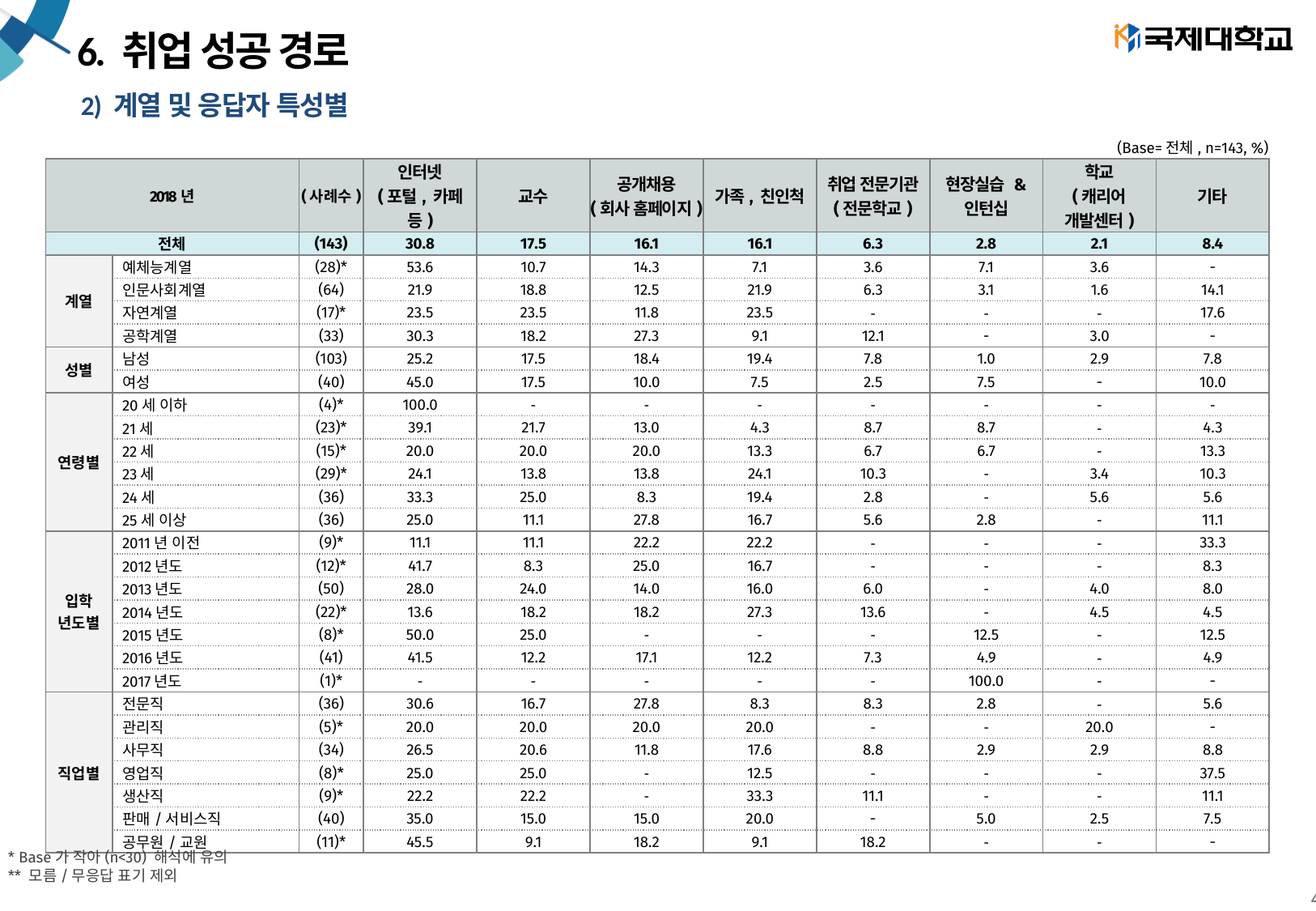

# 6. 취업 성공 경로
2) 계열 및 응답자 특성별
(Base=전체, n=143, %)
| 2018년 |  | (사례수) | 인터넷 (포털, 카페 등) | 교수 | 공개채용 (회사 홈페이지) | 가족, 친인척 | 취업 전문기관 (전문학교) | 현장실습 & 인턴십 | 학교 (캐리어 개발센터) | 기타 |
| --- | --- | --- | --- | --- | --- | --- | --- | --- | --- | --- |
| 전체 |  | (143) | 30.8 | 17.5 | 16.1 | 16.1 | 6.3 | 2.8 | 2.1 | 8.4 |
| 계열 | 예체능계열 | (28)\* | 53.6 | 10.7 | 14.3 | 7.1 | 3.6 | 7.1 | 3.6 | - |
|  | 인문사회계열 | (64) | 21.9 | 18.8 | 12.5 | 21.9 | 6.3 | 3.1 | 1.6 | 14.1 |
|  | 자연계열 | (17)\* | 23.5 | 23.5 | 11.8 | 23.5 | - | - | - | 17.6 |
|  | 공학계열 | (33) | 30.3 | 18.2 | 27.3 | 9.1 | 12.1 | - | 3.0 | - |
| 성별 | 남성 | (103) | 25.2 | 17.5 | 18.4 | 19.4 | 7.8 | 1.0 | 2.9 | 7.8 |
|  | 여성 | (40) | 45.0 | 17.5 | 10.0 | 7.5 | 2.5 | 7.5 | - | 10.0 |
| 연령별 | 20세 이하 | (4)\* | 100.0 | - | - | - | - | - | - | - |
|  | 21세 | (23)\* | 39.1 | 21.7 | 13.0 | 4.3 | 8.7 | 8.7 | - | 4.3 |
|  | 22세 | (15)\* | 20.0 | 20.0 | 20.0 | 13.3 | 6.7 | 6.7 | - | 13.3 |
|  | 23세 | (29)\* | 24.1 | 13.8 | 13.8 | 24.1 | 10.3 | - | 3.4 | 10.3 |
|  | 24세 | (36) | 33.3 | 25.0 | 8.3 | 19.4 | 2.8 | - | 5.6 | 5.6 |
|  | 25세 이상 | (36) | 25.0 | 11.1 | 27.8 | 16.7 | 5.6 | 2.8 | - | 11.1 |
| 입학 년도별 | 2011년 이전 | (9)\* | 11.1 | 11.1 | 22.2 | 22.2 | - | - | - | 33.3 |
|  | 2012년도 | (12)\* | 41.7 | 8.3 | 25.0 | 16.7 | - | - | - | 8.3 |
|  | 2013년도 | (50) | 28.0 | 24.0 | 14.0 | 16.0 | 6.0 | - | 4.0 | 8.0 |
|  | 2014년도 | (22)\* | 13.6 | 18.2 | 18.2 | 27.3 | 13.6 | - | 4.5 | 4.5 |
|  | 2015년도 | (8)\* | 50.0 | 25.0 | - | - | - | 12.5 | - | 12.5 |
|  | 2016년도 | (41) | 41.5 | 12.2 | 17.1 | 12.2 | 7.3 | 4.9 | - | 4.9 |
|  | 2017년도 | (1)\* | - | - | - | - | - | 100.0 | - | - |
| 직업별 | 전문직 | (36) | 30.6 | 16.7 | 27.8 | 8.3 | 8.3 | 2.8 | - | 5.6 |
|  | 관리직 | (5)\* | 20.0 | 20.0 | 20.0 | 20.0 | - | - | 20.0 | - |
|  | 사무직 | (34) | 26.5 | 20.6 | 11.8 | 17.6 | 8.8 | 2.9 | 2.9 | 8.8 |
|  | 영업직 | (8)\* | 25.0 | 25.0 | - | 12.5 | - | - | - | 37.5 |
|  | 생산직 | (9)\* | 22.2 | 22.2 | - | 33.3 | 11.1 | - | - | 11.1 |
|  | 판매/서비스직 | (40) | 35.0 | 15.0 | 15.0 | 20.0 | - | 5.0 | 2.5 | 7.5 |
|  | 공무원/교원 | (11)\* | 45.5 | 9.1 | 18.2 | 9.1 | 18.2 | - | - | - |
* Base가 작아(n<30) 해석에 유의
** 모름/무응답 표기 제외